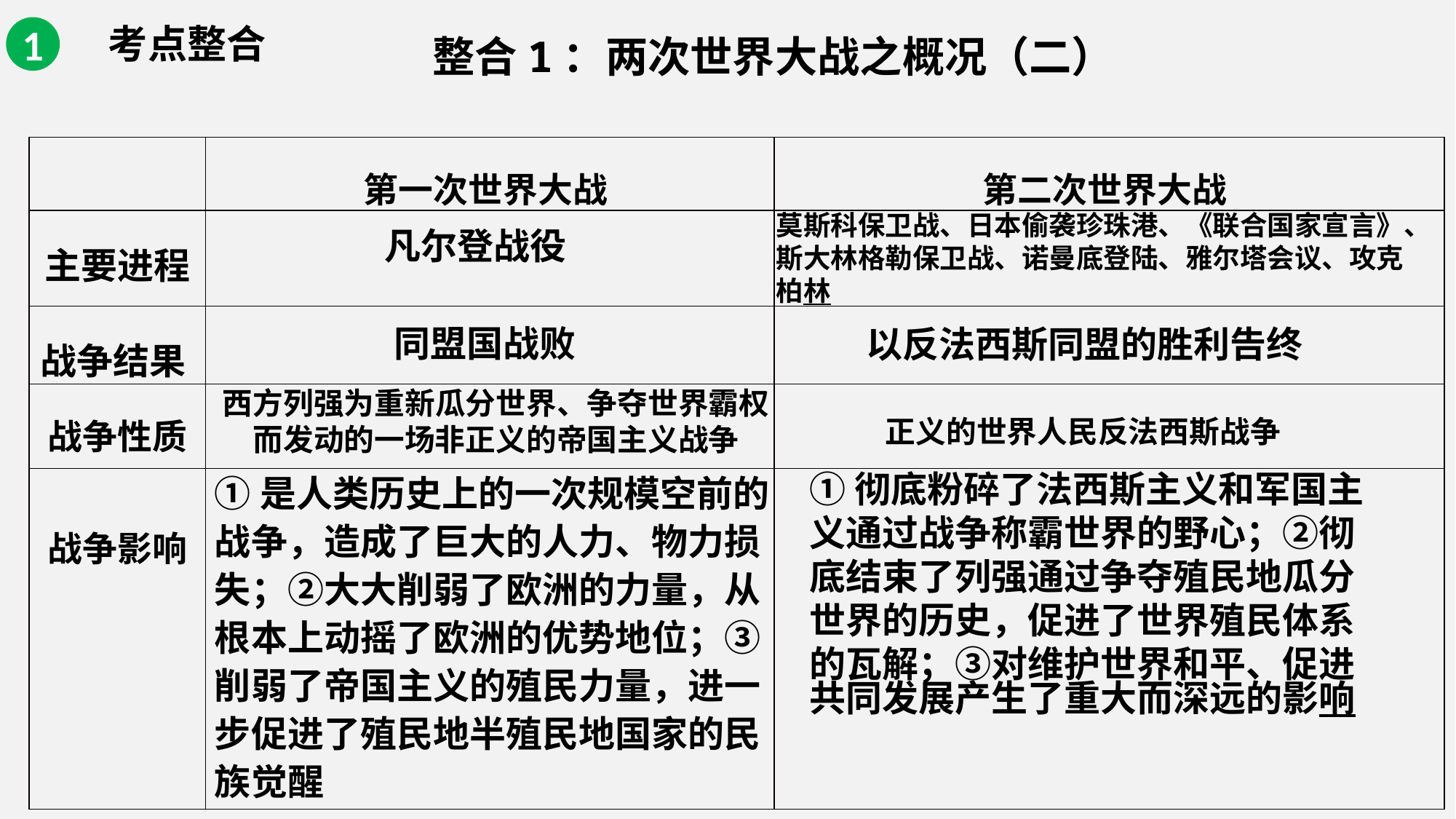

考点整合

1
整合1：两次世界大战之概况（二）
|  | 第一次世界大战 | 第二次世界大战 |
| --- | --- | --- |
| 主要进程 |  |  |
| 战争结果 |  |  |
| 战争性质 |  |  |
| 战争影响 |  |  |
莫斯科保卫战、日本偷袭珍珠港、《联合国家宣言》、斯大林格勒保卫战、诺曼底登陆、雅尔塔会议、攻克柏林
凡尔登战役
同盟国战败
以反法西斯同盟的胜利告终
西方列强为重新瓜分世界、争夺世界霸权而发动的一场非正义的帝国主义战争
正义的世界人民反法西斯战争
①是人类历史上的一次规模空前的战争，造成了巨大的人力、物力损失；②大大削弱了欧洲的力量，从根本上动摇了欧洲的优势地位；③削弱了帝国主义的殖民力量，进一步促进了殖民地半殖民地国家的民族觉醒
①彻底粉碎了法西斯主义和军国主义通过战争称霸世界的野心；②彻底结束了列强通过争夺殖民地瓜分世界的历史，促进了世界殖民体系的瓦解；③对维护世界和平、促进共同发展产生了重大而深远的影响